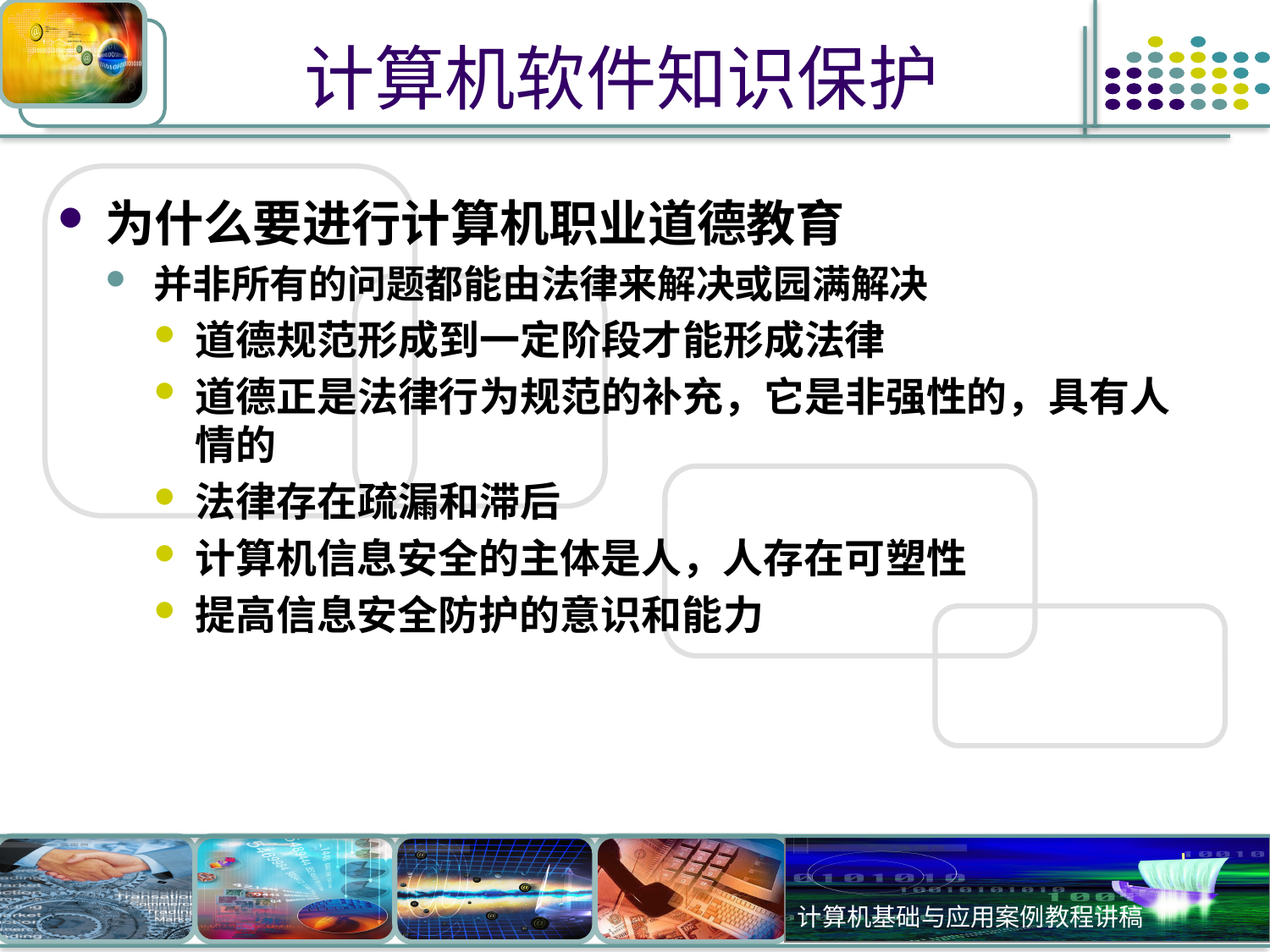

# 计算机软件知识保护
为什么要进行计算机职业道德教育
并非所有的问题都能由法律来解决或园满解决
道德规范形成到一定阶段才能形成法律
道德正是法律行为规范的补充，它是非强性的，具有人情的
法律存在疏漏和滞后
计算机信息安全的主体是人，人存在可塑性
提高信息安全防护的意识和能力